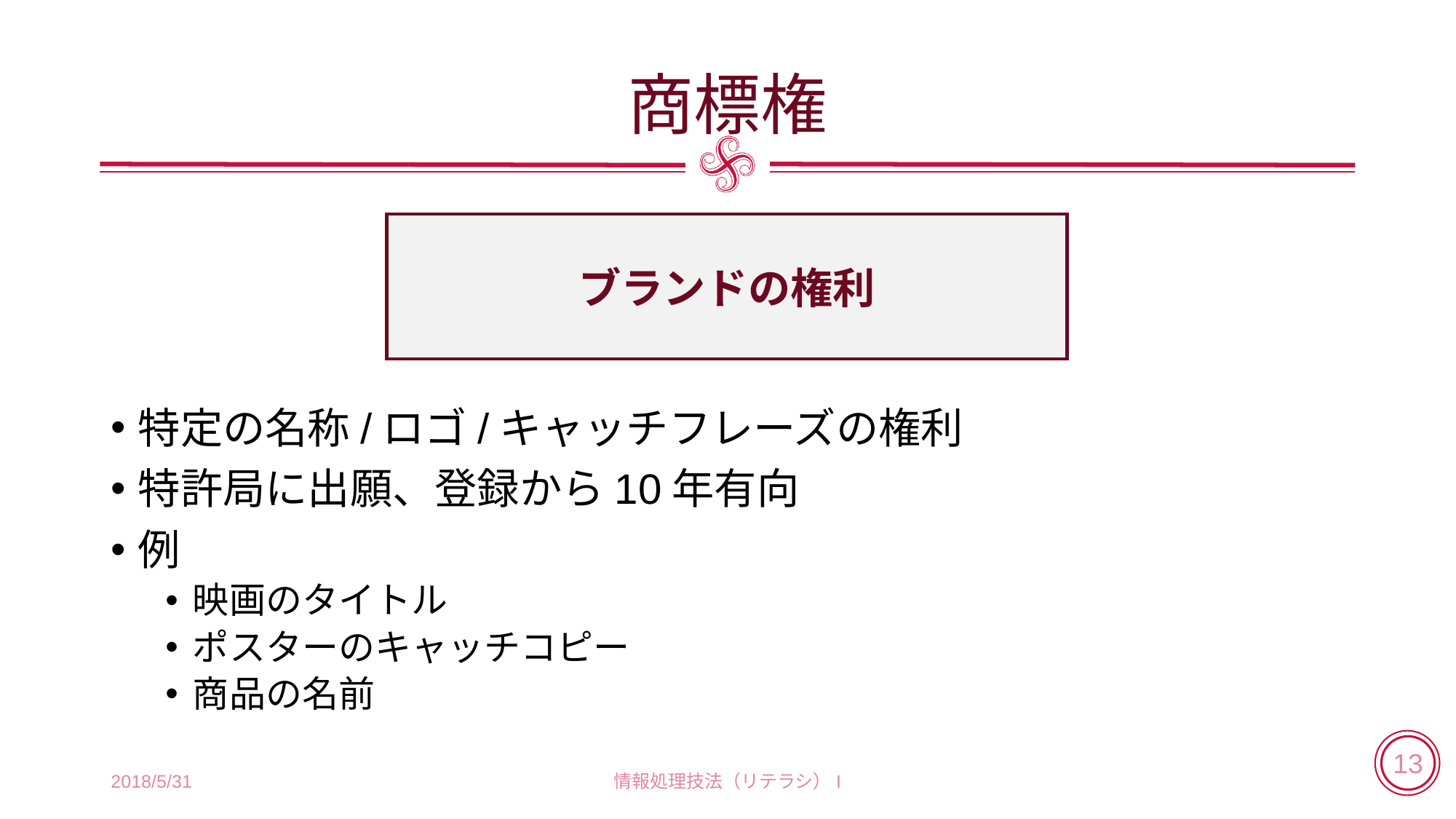

# 商標権
ブランドの権利
特定の名称/ロゴ/キャッチフレーズの権利
特許局に出願、登録から10年有向
例
映画のタイトル
ポスターのキャッチコピー
商品の名前
2018/5/31
情報処理技法（リテラシ）I